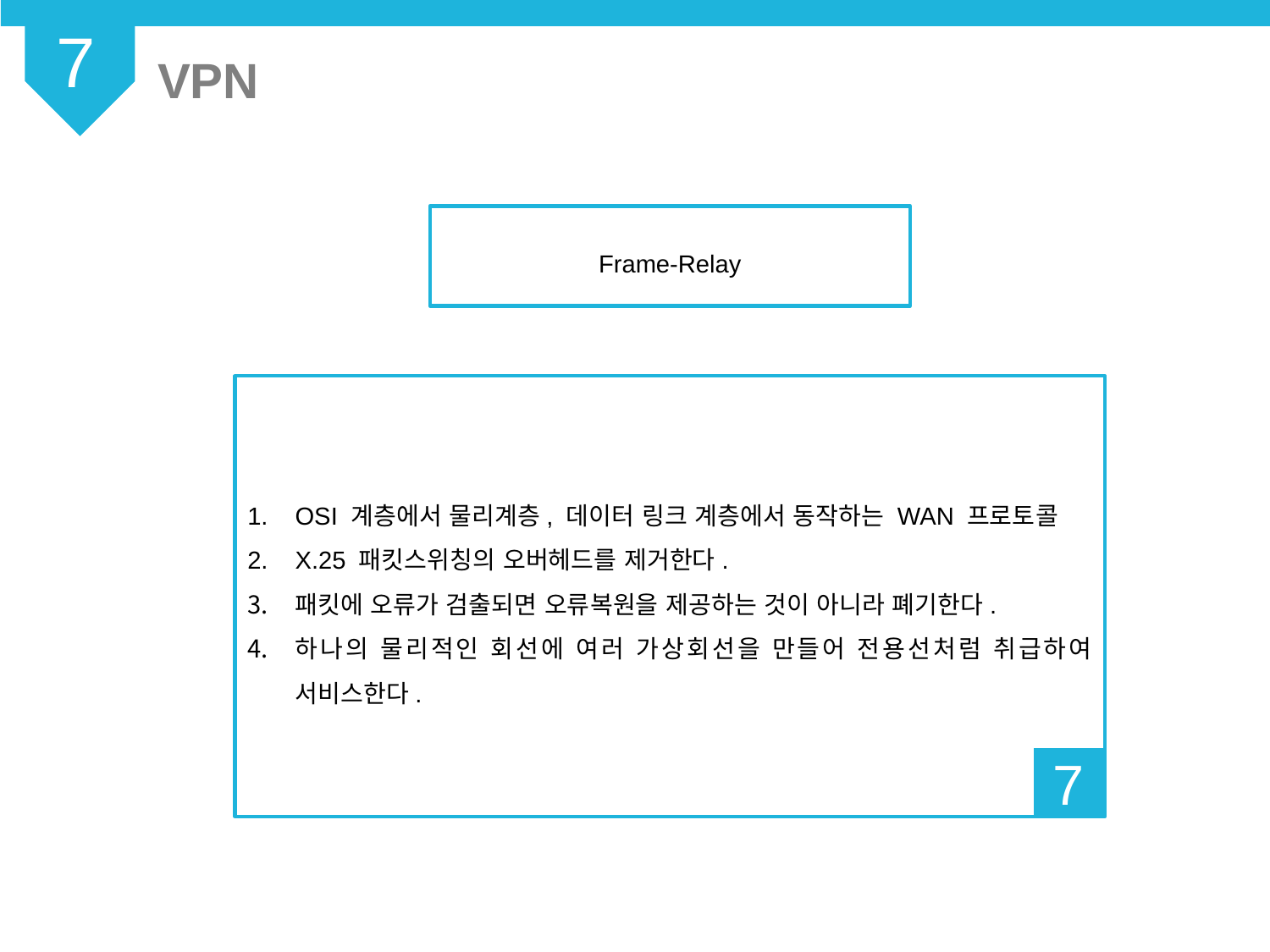

7

VPN
Frame-Relay
OSI 계층에서 물리계층, 데이터 링크 계층에서 동작하는 WAN 프로토콜
X.25 패킷스위칭의 오버헤드를 제거한다.
패킷에 오류가 검출되면 오류복원을 제공하는 것이 아니라 폐기한다.
하나의 물리적인 회선에 여러 가상회선을 만들어 전용선처럼 취급하여 서비스한다.
7